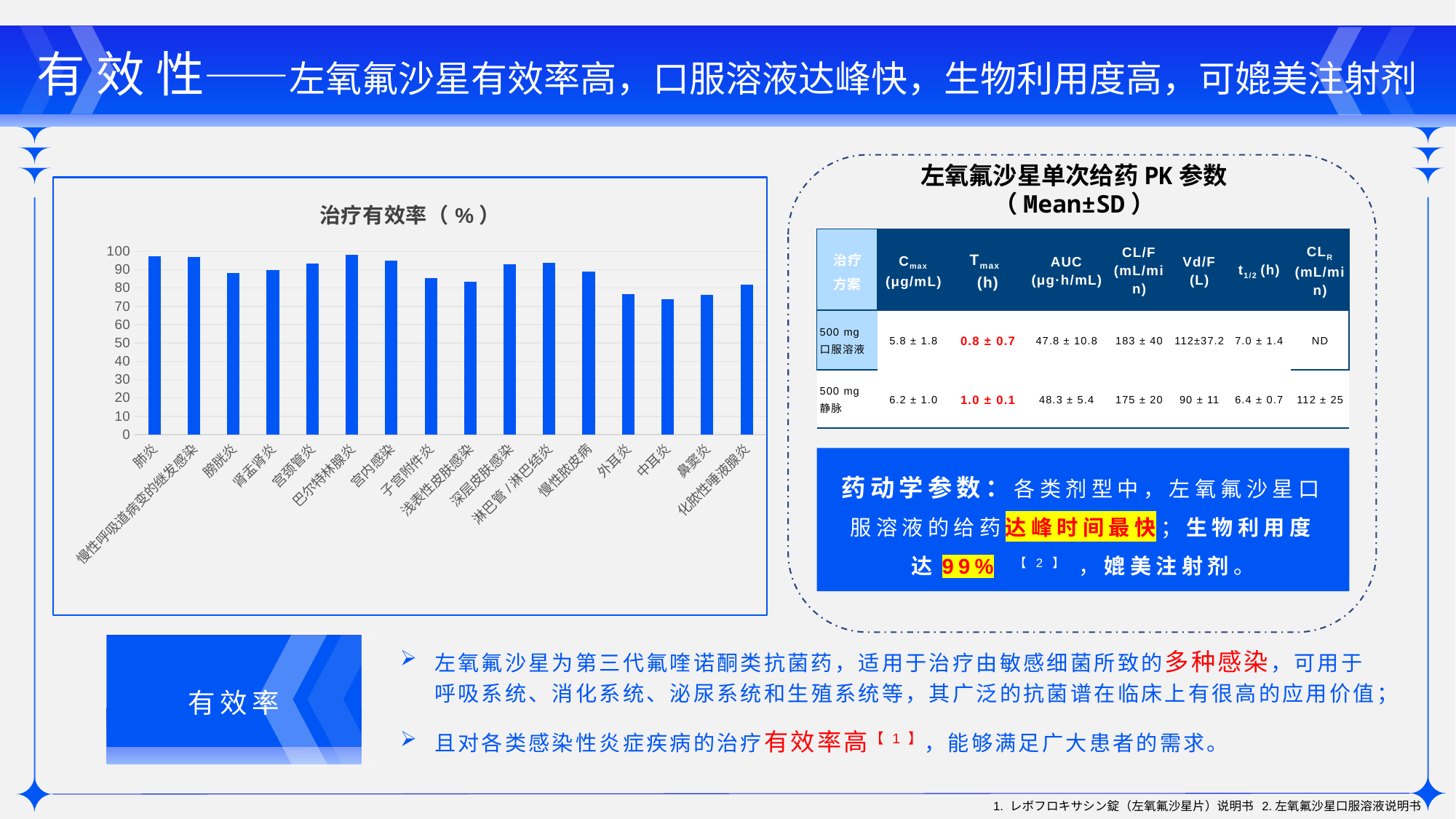

有 效 性——左氧氟沙星有效率高，口服溶液达峰快，生物利用度高，可媲美注射剂

左氧氟沙星单次给药PK参数（Mean±SD）

### Chart: 治疗有效率（%）

| Category | 有效率（%） |
|---|---|
| 肺炎 | 97.5 |
| 慢性呼吸道病变的继发感染 | 97.1 |
| 膀胱炎 | 88.4 |
| 肾盂肾炎 | 89.7 |
| 宫颈管炎 | 93.5 |
| 巴尔特林腺炎 | 98.0 |
| 宫内感染 | 95.1 |
| 子宫附件炎 | 85.4 |
| 浅表性皮肤感染 | 83.5 |
| 深层皮肤感染 | 92.8 |
| 淋巴管/淋巴结炎 | 93.8 |
| 慢性脓皮病 | 89.0 |
| 外耳炎 | 76.7 |
| 中耳炎 | 74.0 |
| 鼻窦炎 | 76.5 |
| 化脓性唾液腺炎 | 81.8 |
| 治疗 方案 | Cmax (μg/mL) | Tmax (h) | AUC (μg·h/mL) | CL/F (mL/min) | Vd/F (L) | t1/2 (h) | CLR (mL/min) |
| --- | --- | --- | --- | --- | --- | --- | --- |
| 500 mg 口服溶液 | 5.8 ± 1.8 | 0.8 ± 0.7 | 47.8 ± 10.8 | 183 ± 40 | 112±37.2 | 7.0 ± 1.4 | ND |
| 500 mg 静脉 | 6.2 ± 1.0 | 1.0 ± 0.1 | 48.3 ± 5.4 | 175 ± 20 | 90 ± 11 | 6.4 ± 0.7 | 112 ± 25 |
药动学参数：各类剂型中，左氧氟沙星口服溶液的给药达峰时间最快；生物利用度达99% 【2】 ，媲美注射剂。

左氧氟沙星为第三代氟喹诺酮类抗菌药，适用于治疗由敏感细菌所致的多种感染，可用于呼吸系统、消化系统、泌尿系统和生殖系统等，其广泛的抗菌谱在临床上有很高的应用价值；
且对各类感染性炎症疾病的治疗有效率高【1】，能够满足广大患者的需求。

有效率

1. レボフロキサシン錠（左氧氟沙星片）说明书  2.左氧氟沙星口服溶液说明书